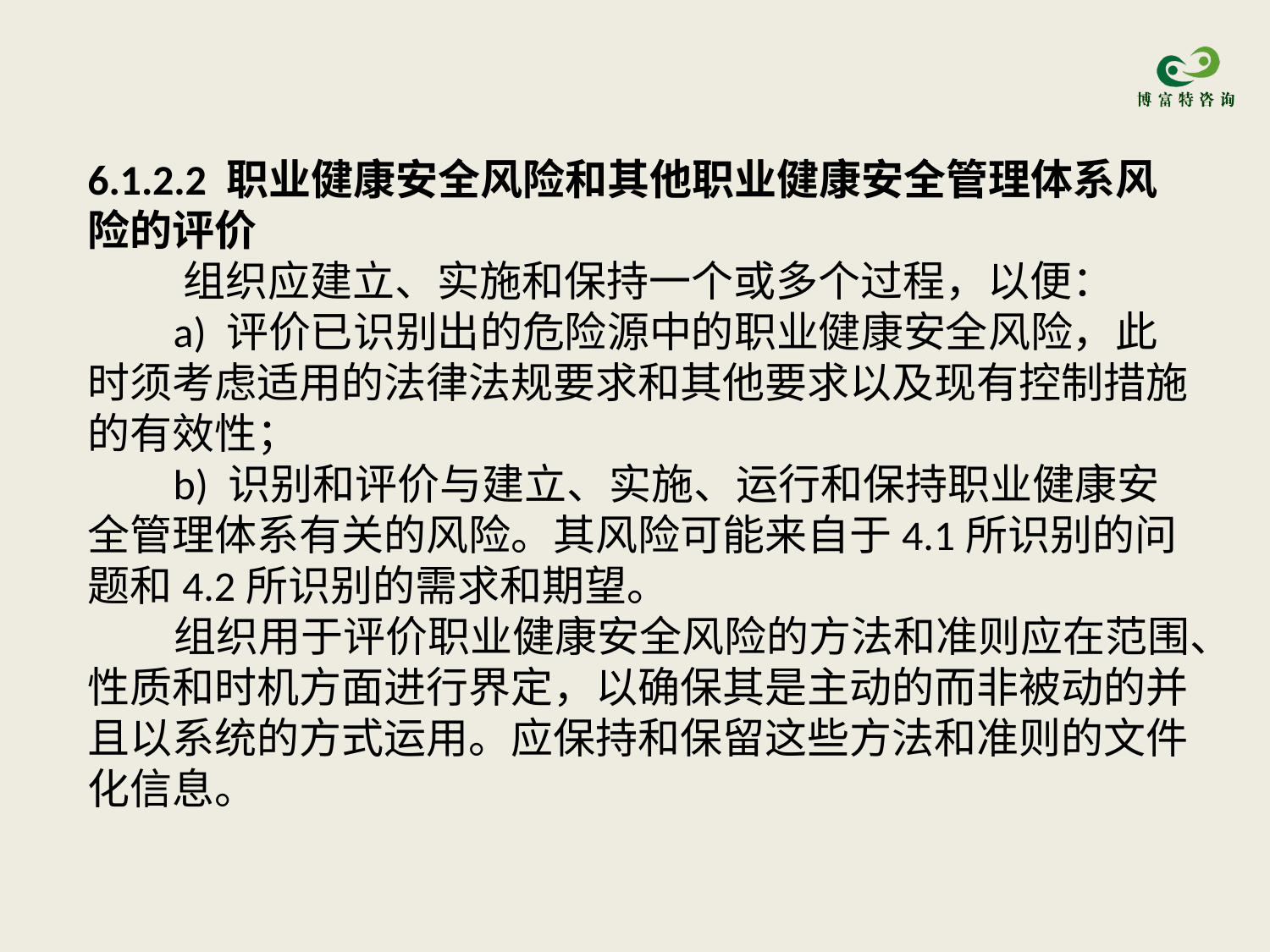

6.1.2.2 职业健康安全风险和其他职业健康安全管理体系风险的评价
         组织应建立、实施和保持一个或多个过程，以便：
         a) 评价已识别出的危险源中的职业健康安全风险，此时须考虑适用的法律法规要求和其他要求以及现有控制措施的有效性；
         b) 识别和评价与建立、实施、运行和保持职业健康安全管理体系有关的风险。其风险可能来自于4.1所识别的问题和4.2所识别的需求和期望。
        组织用于评价职业健康安全风险的方法和准则应在范围、性质和时机方面进行界定，以确保其是主动的而非被动的并且以系统的方式运用。应保持和保留这些方法和准则的文件化信息。